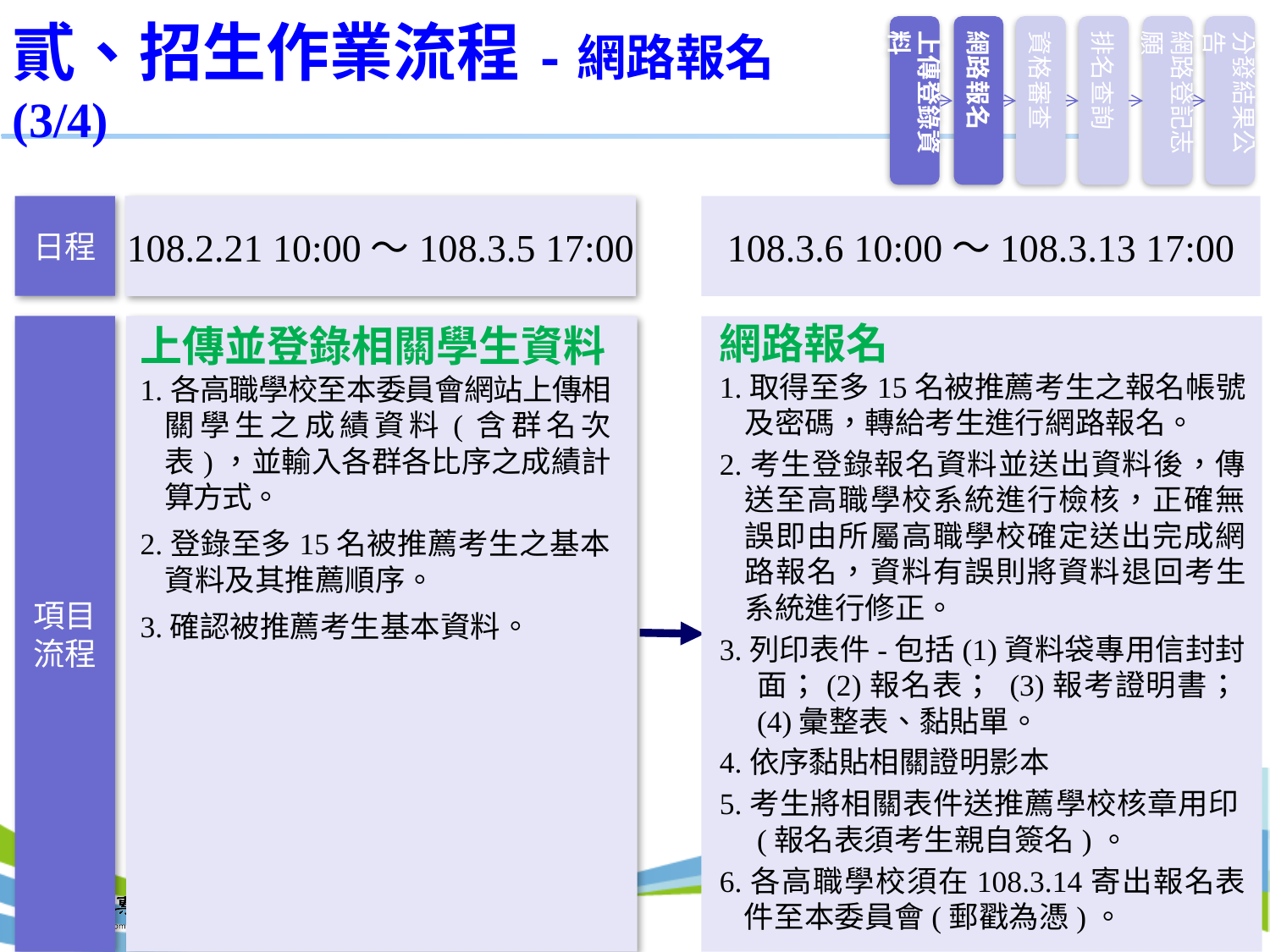

上傳登錄資料
網路報名
資格審查
排名查詢
網路登記志願
分發結果公告
貳、招生作業流程-網路報名(3/4)
日程
項目
流程
108.2.21 10:00～108.3.5 17:00
上傳並登錄相關學生資料
1.各高職學校至本委員會網站上傳相關學生之成績資料(含群名次表)，並輸入各群各比序之成績計算方式。
2.登錄至多15名被推薦考生之基本資料及其推薦順序。
3.確認被推薦考生基本資料。

108.3.6 10:00～108.3.13 17:00
網路報名
1.取得至多15名被推薦考生之報名帳號及密碼，轉給考生進行網路報名。
2.考生登錄報名資料並送出資料後，傳送至高職學校系統進行檢核，正確無誤即由所屬高職學校確定送出完成網路報名，資料有誤則將資料退回考生系統進行修正。
3.列印表件-包括(1)資料袋專用信封封面；(2)報名表； (3)報考證明書；(4)彙整表、黏貼單。
4.依序黏貼相關證明影本
5.考生將相關表件送推薦學校核章用印(報名表須考生親自簽名)。
6.各高職學校須在108.3.14寄出報名表件至本委員會(郵戳為憑)。

10